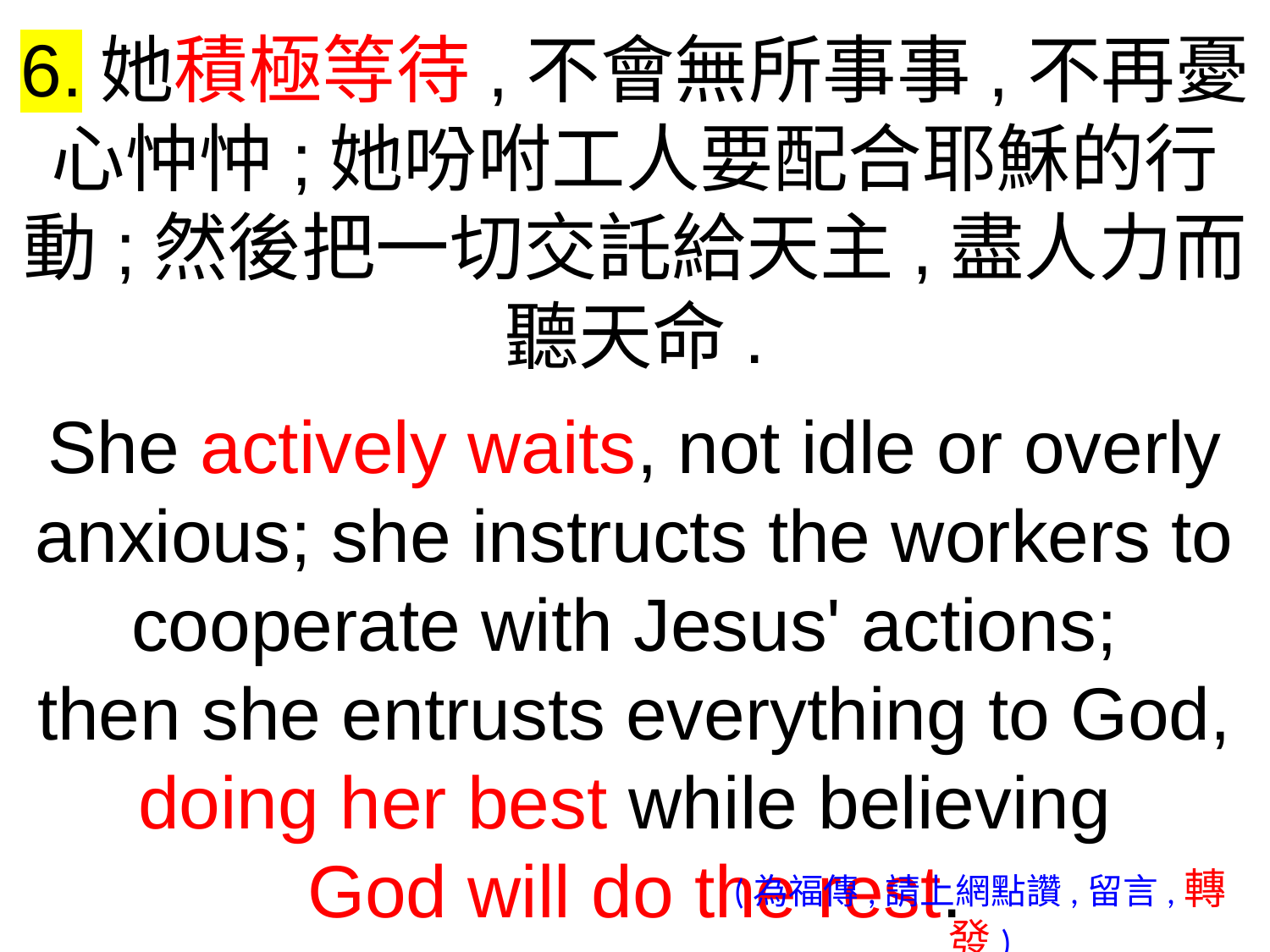

6.她積極等待,不會無所事事,不再憂心忡忡;她吩咐工人要配合耶穌的行動;然後把一切交託給天主,盡人力而聽天命.
She actively waits, not idle or overly anxious; she instructs the workers to cooperate with Jesus' actions;
then she entrusts everything to God, doing her best while believing
God will do the rest.
(為福傳,請上網點讚,留言,轉發)